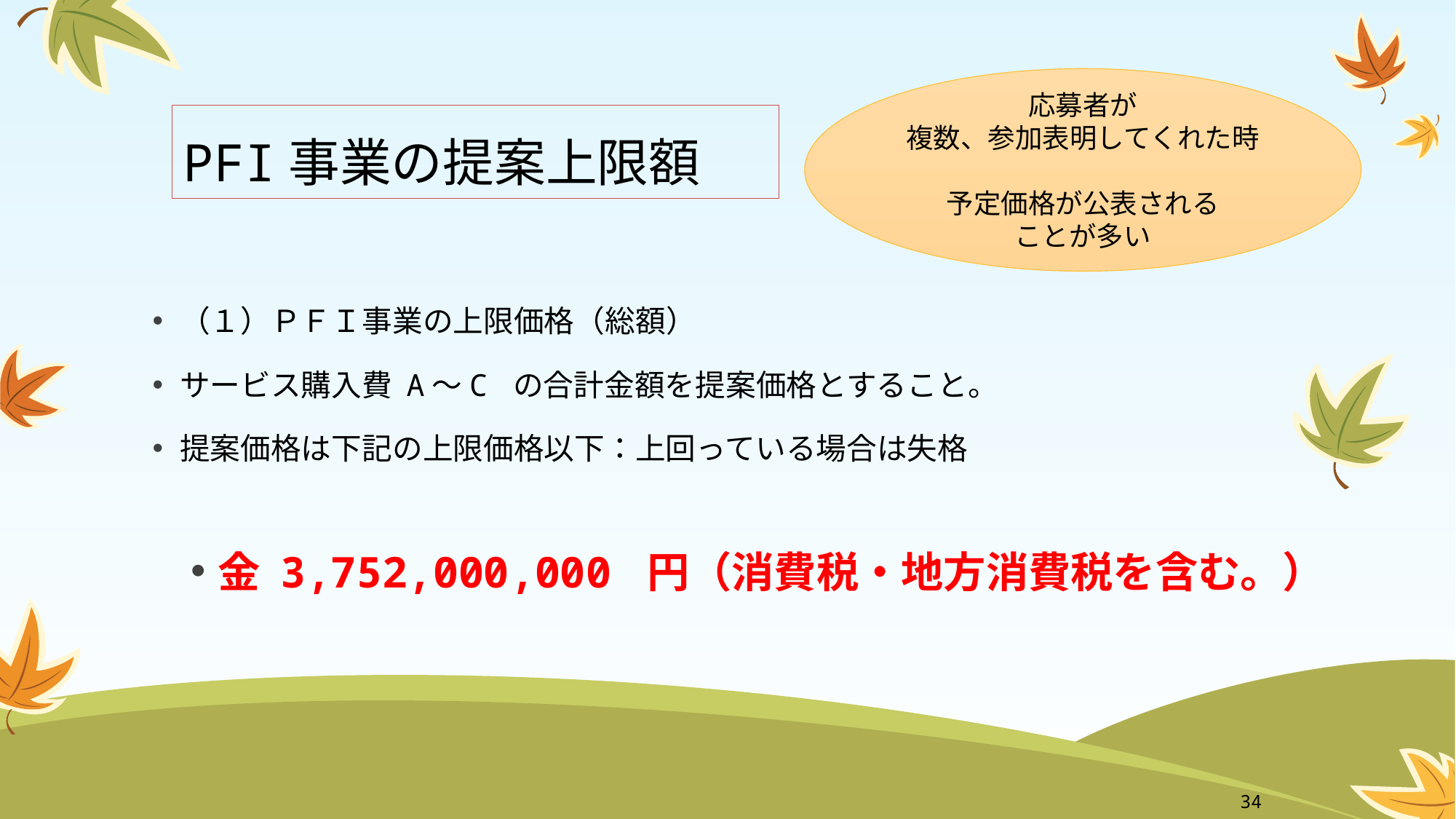

応募者が
複数、参加表明してくれた時

予定価格が公表される
ことが多い
# PFI事業の提案上限額
（１）ＰＦＩ事業の上限価格（総額）
サービス購入費 A～C の合計金額を提案価格とすること。
提案価格は下記の上限価格以下：上回っている場合は失格

金 3,752,000,000 円（消費税・地方消費税を含む。）
34